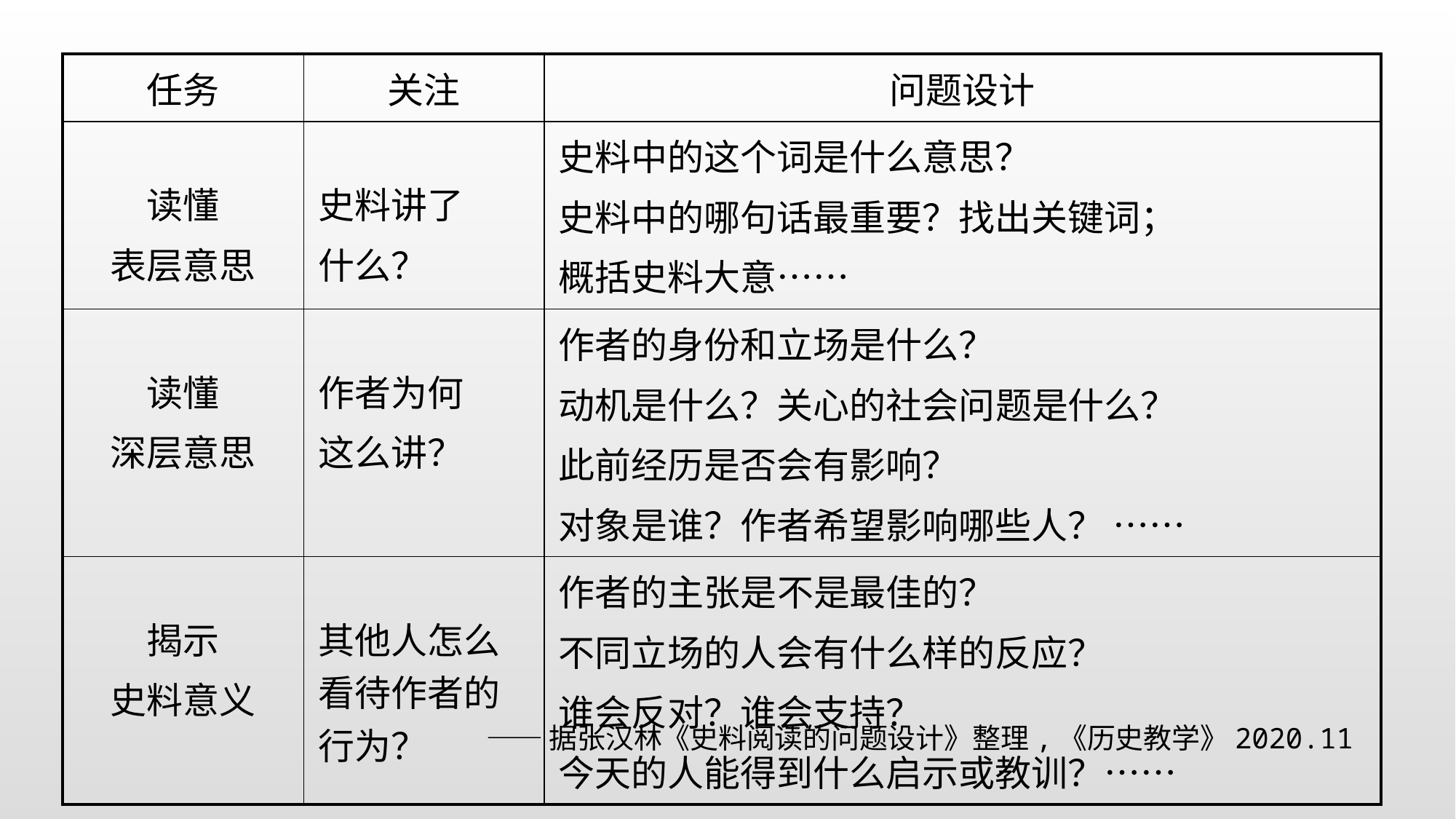

| 任务 | 关注 | 问题设计 |
| --- | --- | --- |
| 读懂 表层意思 | 史料讲了 什么？ | 史料中的这个词是什么意思？ 史料中的哪句话最重要？找出关键词； 概括史料大意…… |
| 读懂 深层意思 | 作者为何 这么讲？ | 作者的身份和立场是什么？ 动机是什么？关心的社会问题是什么？ 此前经历是否会有影响？ 对象是谁？作者希望影响哪些人？ …… |
| 揭示 史料意义 | 其他人怎么看待作者的行为？ | 作者的主张是不是最佳的？ 不同立场的人会有什么样的反应？ 谁会反对？谁会支持？ 今天的人能得到什么启示或教训？…… |
——据张汉林《史料阅读的问题设计》整理,《历史教学》2020.11